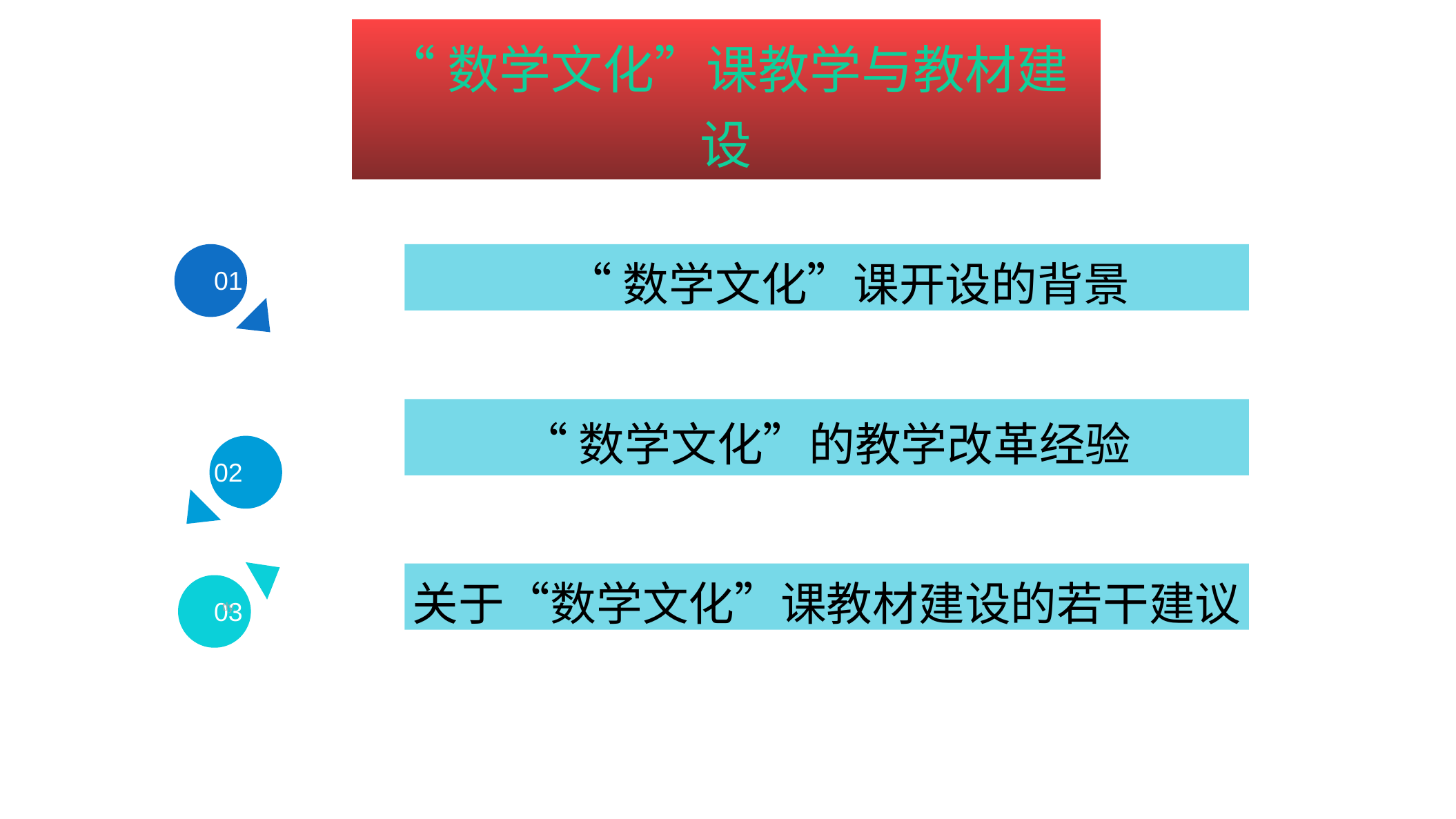

“数学文化”课教学与教材建设

    “数学文化”课开设的背景
01
“数学文化”的教学改革经验

02

关于“数学文化”课教材建设的若干建议
03
tly.
04